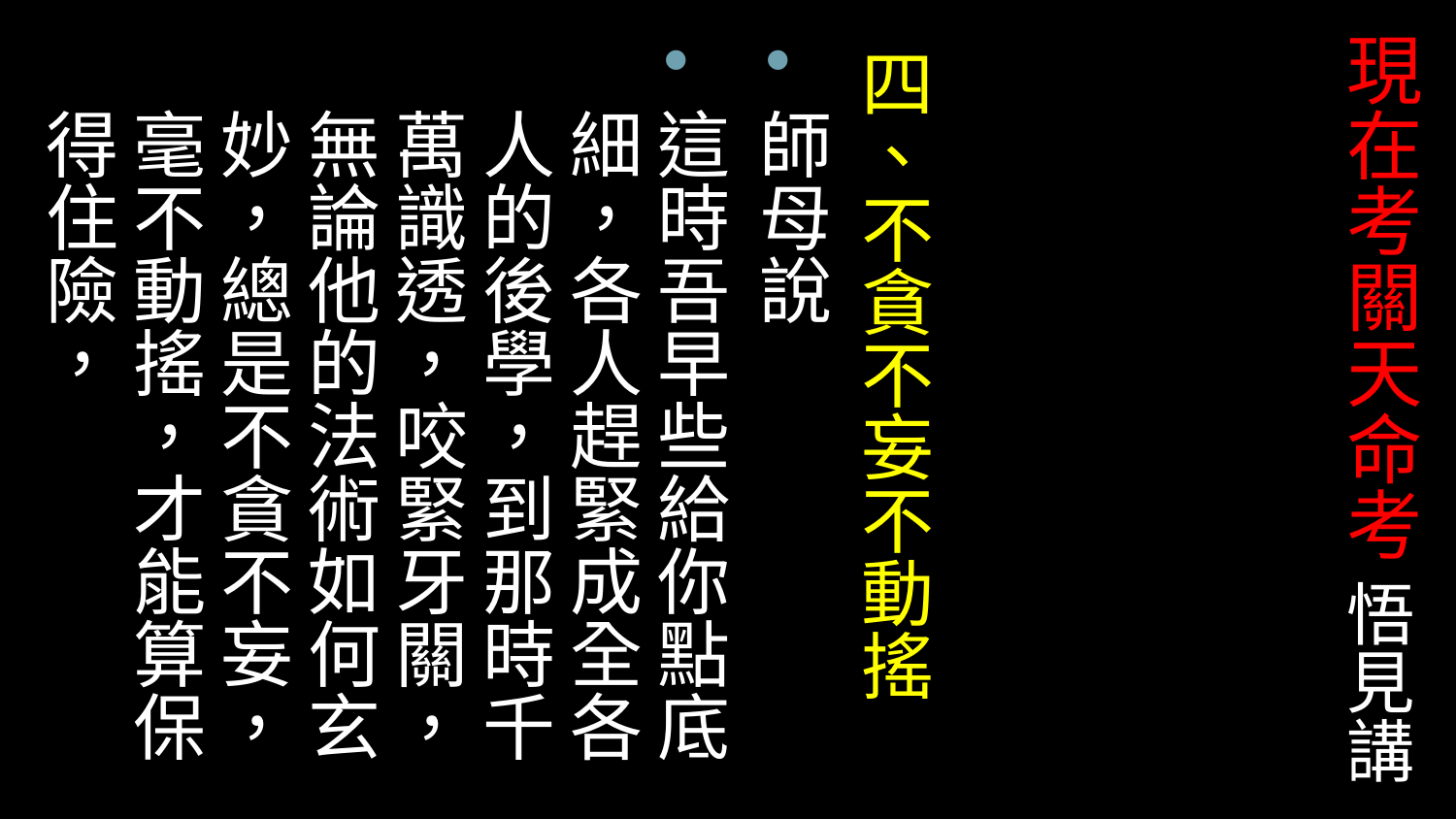

# 現在考關天命考 悟見講
四、不貪不妄不動搖
師母說
這時吾早些給你點底細，各人趕緊成全各人的後學，到那時千萬識透，咬緊牙關，無論他的法術如何玄妙，總是不貪不妄，毫不動搖，才能算保得住險，